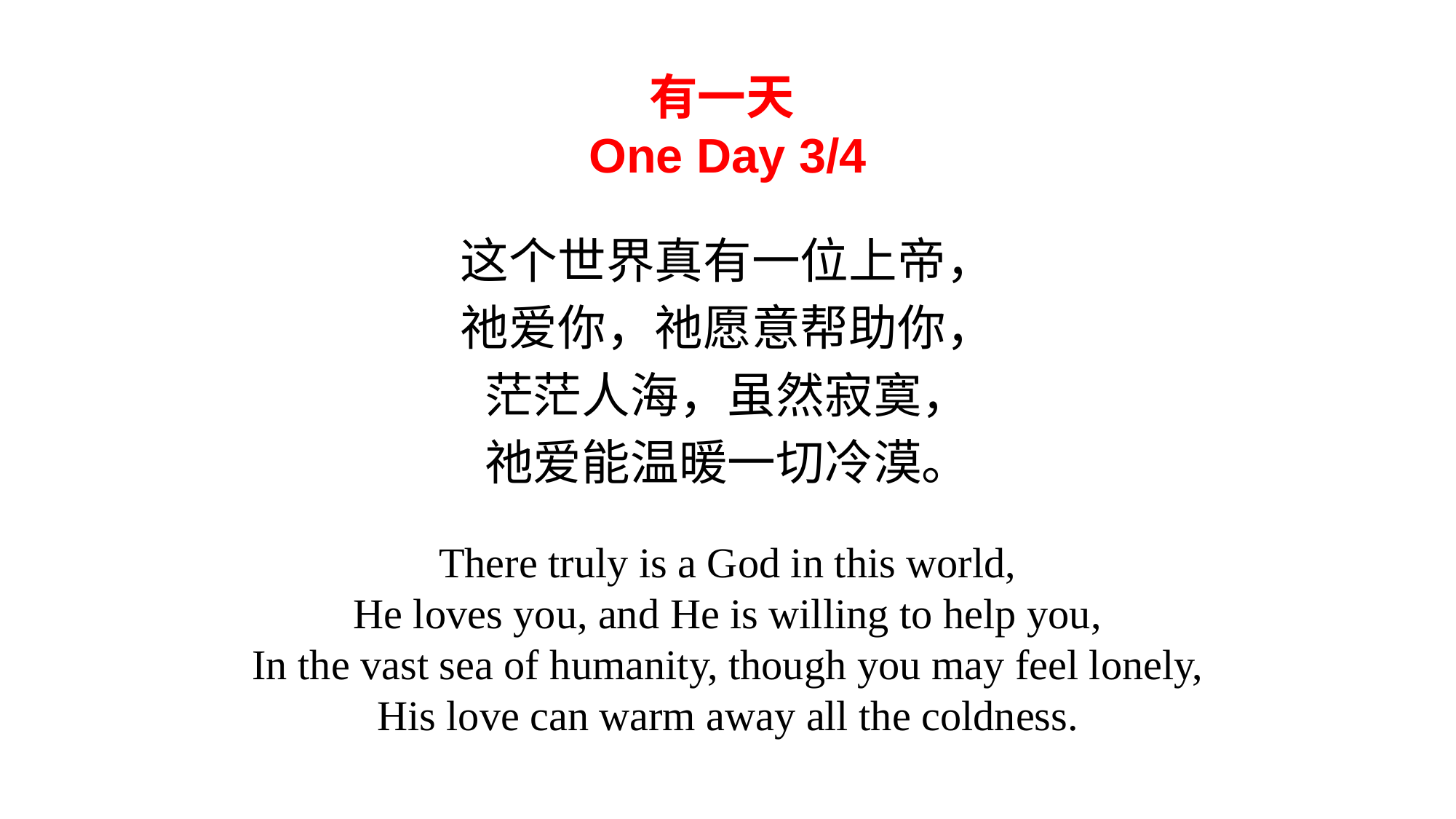

有一天
One Day 3/4
这个世界真有一位上帝，
祂爱你，祂愿意帮助你，
茫茫人海，虽然寂寞，
祂爱能温暖一切冷漠。

There truly is a God in this world,
He loves you, and He is willing to help you,
In the vast sea of ​​humanity, though you may feel lonely,
His love can warm away all the coldness.